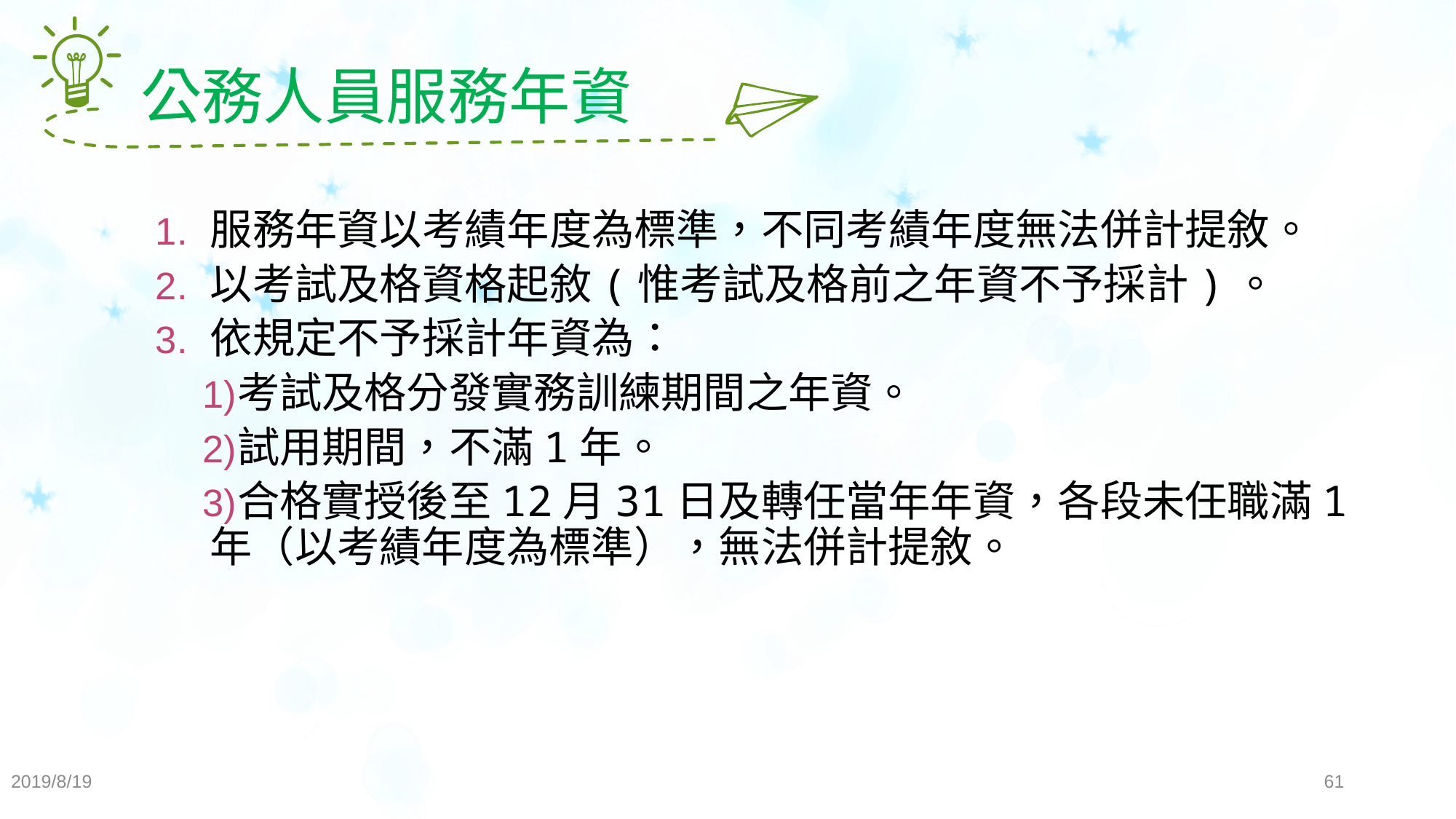

公務人員服務年資
服務年資以考績年度為標準，不同考績年度無法併計提敘。
以考試及格資格起敘(惟考試及格前之年資不予採計)。
依規定不予採計年資為：
考試及格分發實務訓練期間之年資。
試用期間，不滿1年。
合格實授後至12月31日及轉任當年年資，各段未任職滿1年（以考績年度為標準），無法併計提敘。

2019/8/19
61